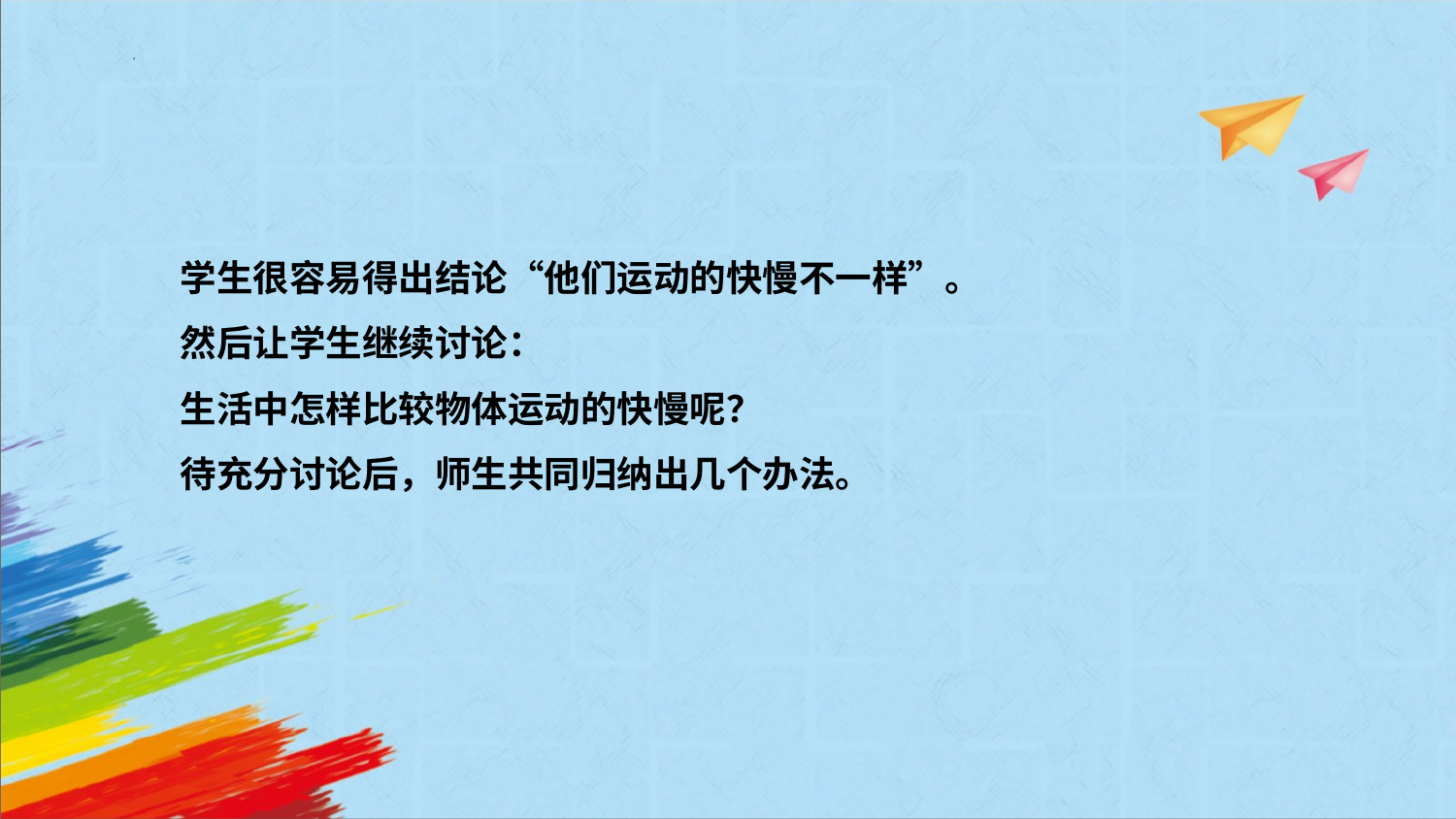

学生很容易得出结论“他们运动的快慢不一样”。
然后让学生继续讨论：
生活中怎样比较物体运动的快慢呢？
待充分讨论后，师生共同归纳出几个办法。